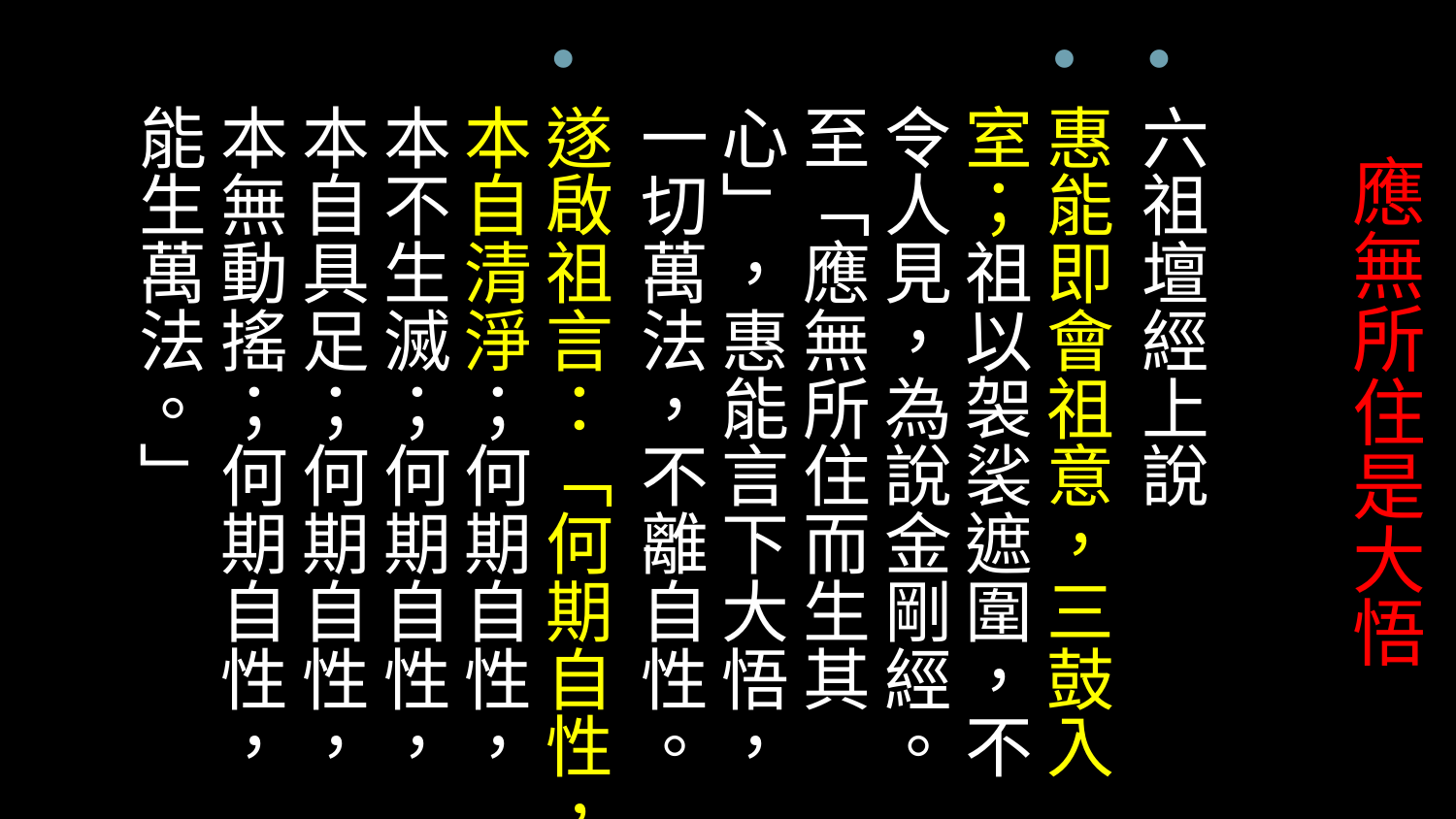

# 應無所住是大悟
六祖壇經上說
惠能即會祖意，三鼓入室；祖以袈裟遮圍，不令人見，為說金剛經。至「應無所住而生其心」，惠能言下大悟，一切萬法，不離自性。
遂啟祖言：「何期自性，本自清淨；何期自性，本不生滅；何期自性，本自具足；何期自性，本無動搖；何期自性，能生萬法。」